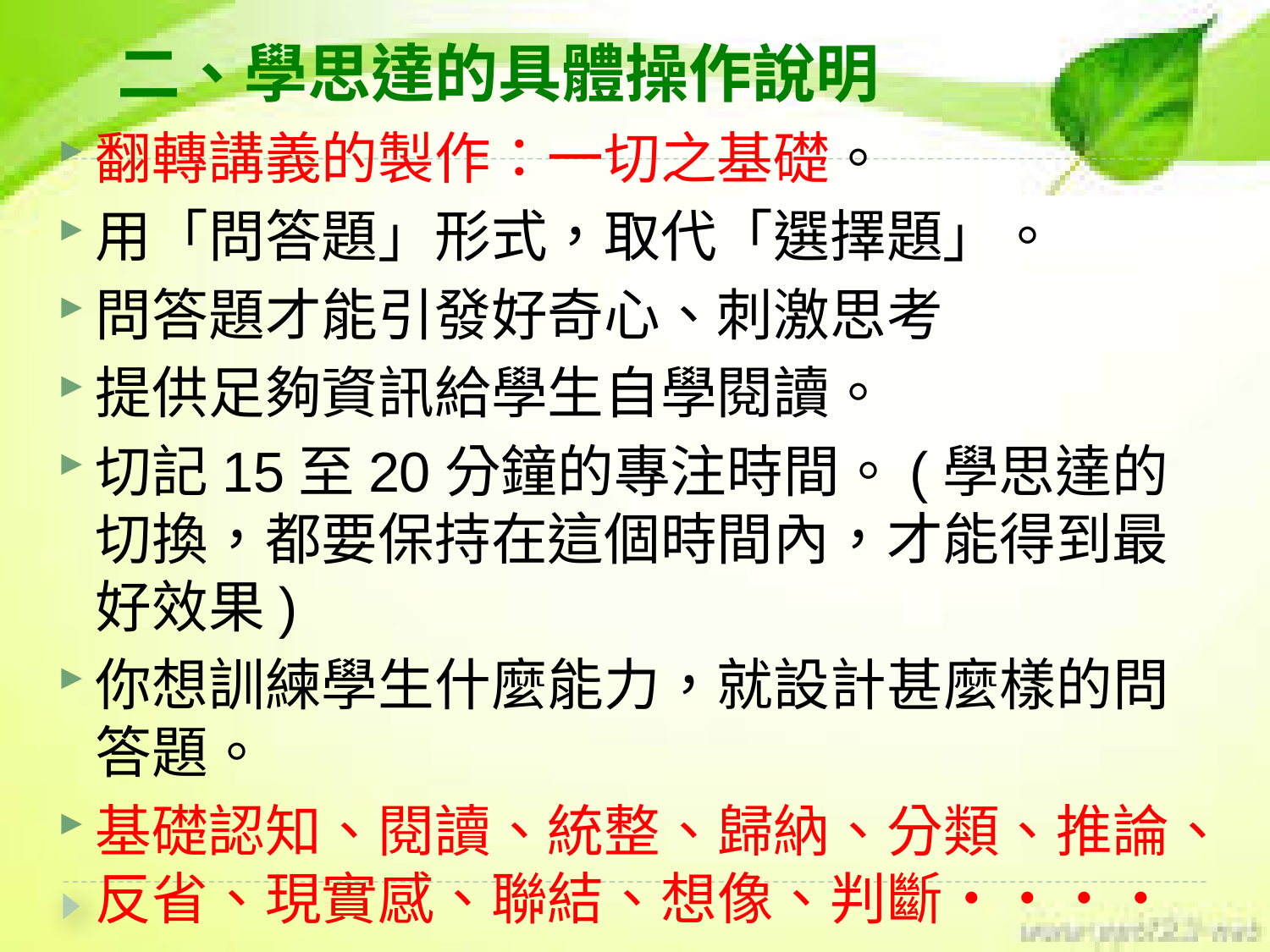

# 二、學思達的具體操作說明

翻轉講義的製作：一切之基礎。
用「問答題」形式，取代「選擇題」。
問答題才能引發好奇心、刺激思考
提供足夠資訊給學生自學閱讀。
切記15至20分鐘的專注時間。(學思達的切換，都要保持在這個時間內，才能得到最好效果)
你想訓練學生什麼能力，就設計甚麼樣的問答題。
基礎認知、閱讀、統整、歸納、分類、推論、反省、現實感、聯結、想像、判斷‧‧‧‧‧。